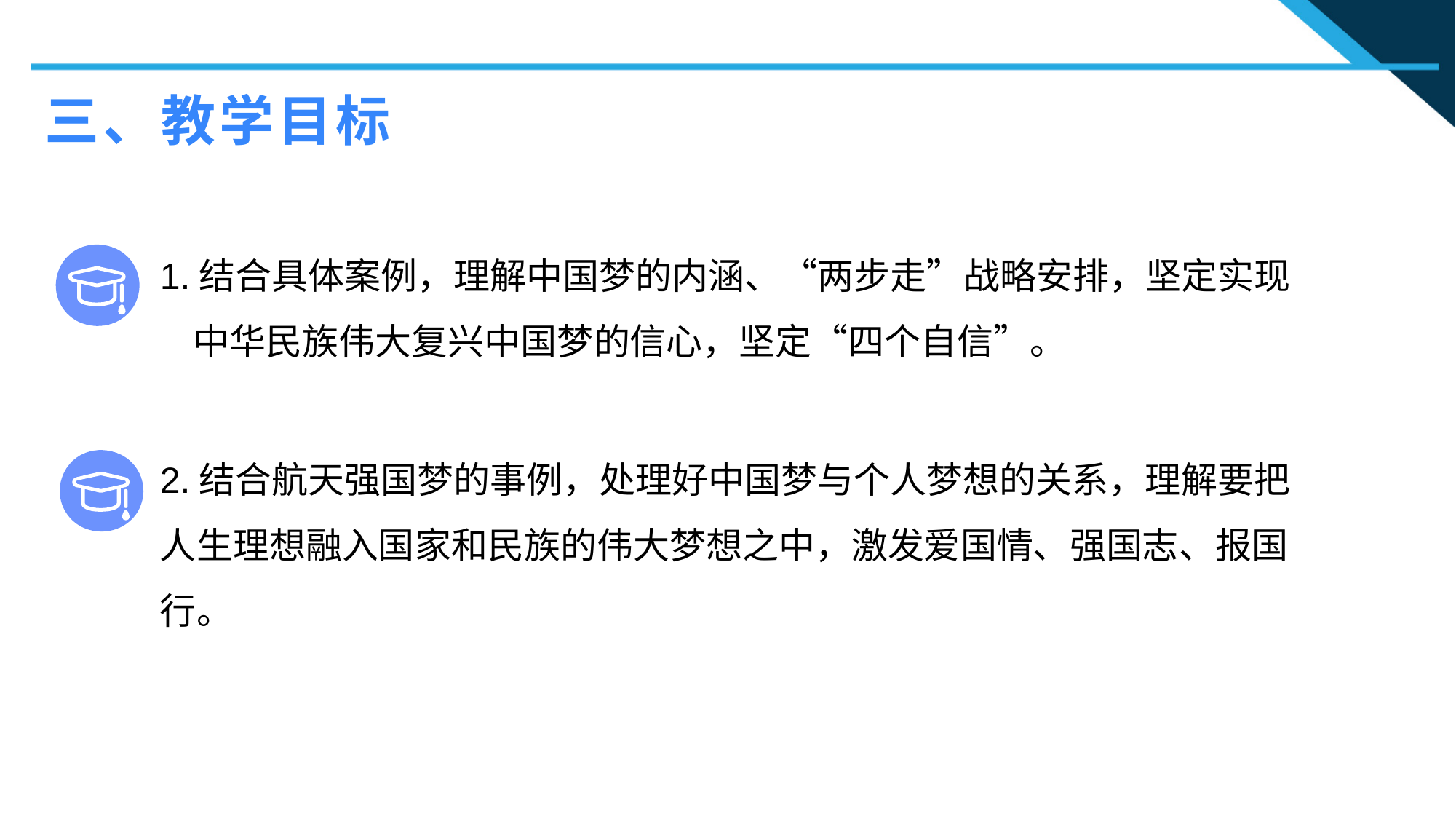

三、教学目标
1.结合具体案例，理解中国梦的内涵、“两步走”战略安排，坚定实现
   中华民族伟大复兴中国梦的信心，坚定“四个自信”。

2.结合航天强国梦的事例，处理好中国梦与个人梦想的关系，理解要把人生理想融入国家和民族的伟大梦想之中，激发爱国情、强国志、报国行。